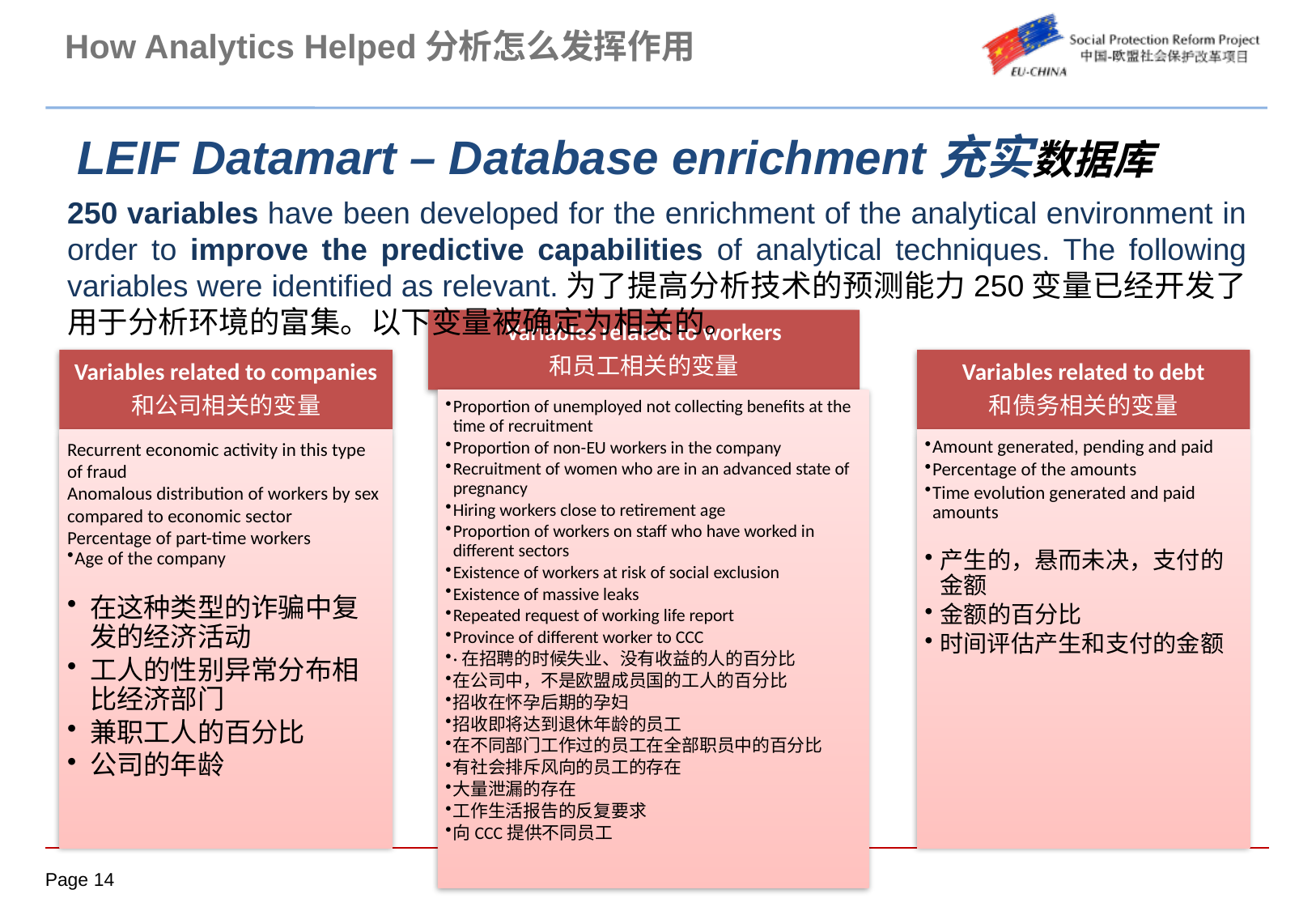

How Analytics Helped分析怎么发挥作用
LEIF Datamart – Database enrichment充实数据库
250 variables have been developed for the enrichment of the analytical environment in order to improve the predictive capabilities of analytical techniques. The following variables were identified as relevant.为了提高分析技术的预测能力250变量已经开发了用于分析环境的富集。以下变量被确定为相关的。
Variables related to companies
和公司相关的变量
Recurrent economic activity in this type of fraud
Anomalous distribution of workers by sex compared to economic sector
Percentage of part-time workers
Age of the company

在这种类型的诈骗中复发的经济活动
工人的性别异常分布相比经济部门
兼职工人的百分比
公司的年龄

Variables related to workers
和员工相关的变量
Proportion of unemployed not collecting benefits at the time of recruitment
Proportion of non-EU workers in the company
Recruitment of women who are in an advanced state of pregnancy
Hiring workers close to retirement age
Proportion of workers on staff who have worked in different sectors
Existence of workers at risk of social exclusion
Existence of massive leaks
Repeated request of working life report
Province of different worker to CCC
·在招聘的时候失业、没有收益的人的百分比
在公司中，不是欧盟成员国的工人的百分比
招收在怀孕后期的孕妇
招收即将达到退休年龄的员工
在不同部门工作过的员工在全部职员中的百分比
有社会排斥风向的员工的存在
大量泄漏的存在
工作生活报告的反复要求
向CCC提供不同员工
Variables related to debt
和债务相关的变量
Amount generated, pending and paid
Percentage of the amounts
Time evolution generated and paid amounts

产生的，悬而未决，支付的金额
金额的百分比
时间评估产生和支付的金额